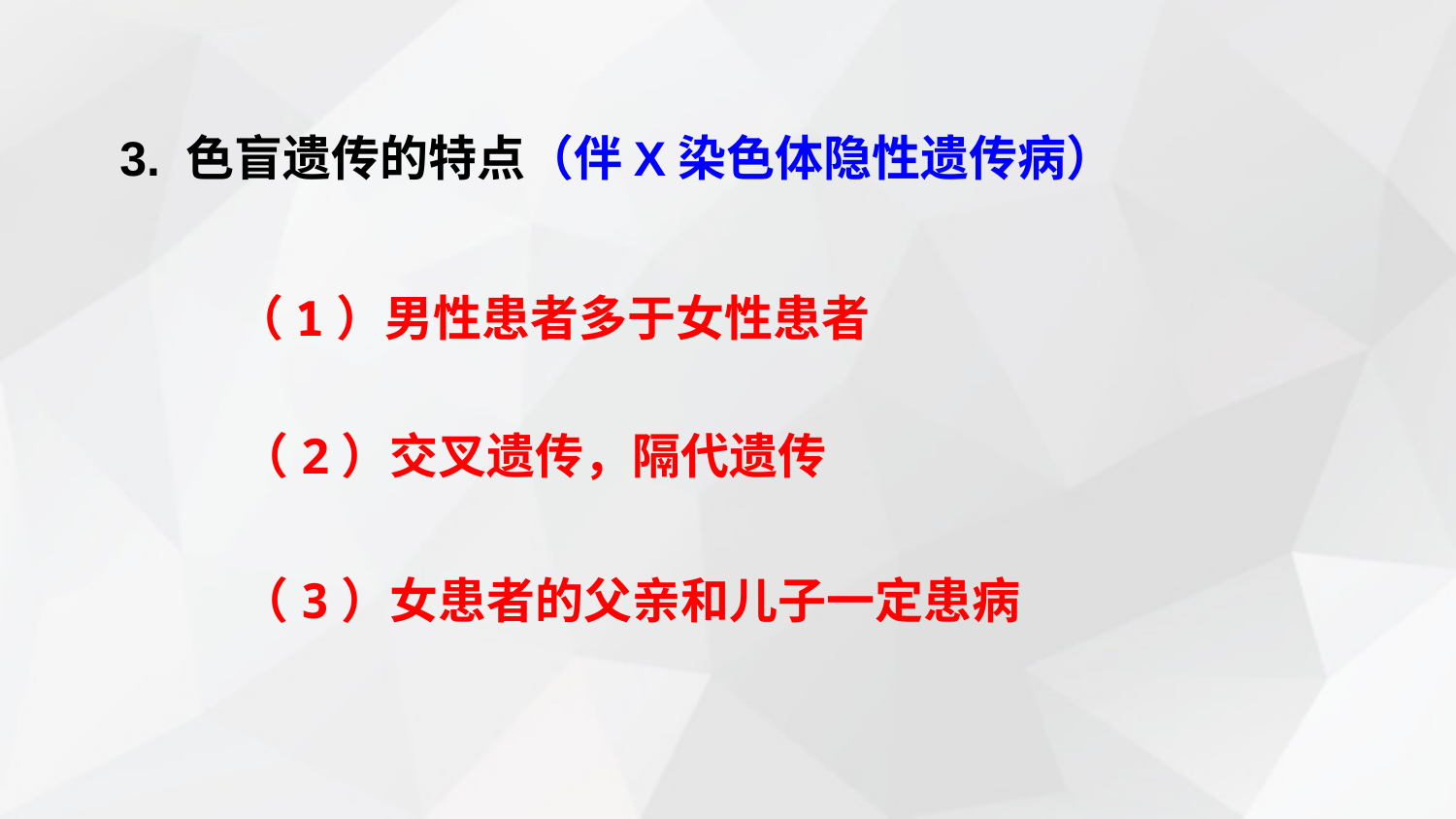

3. 色盲遗传的特点（伴X染色体隐性遗传病）
（1）男性患者多于女性患者
 （2）交叉遗传，隔代遗传
（3）女患者的父亲和儿子一定患病